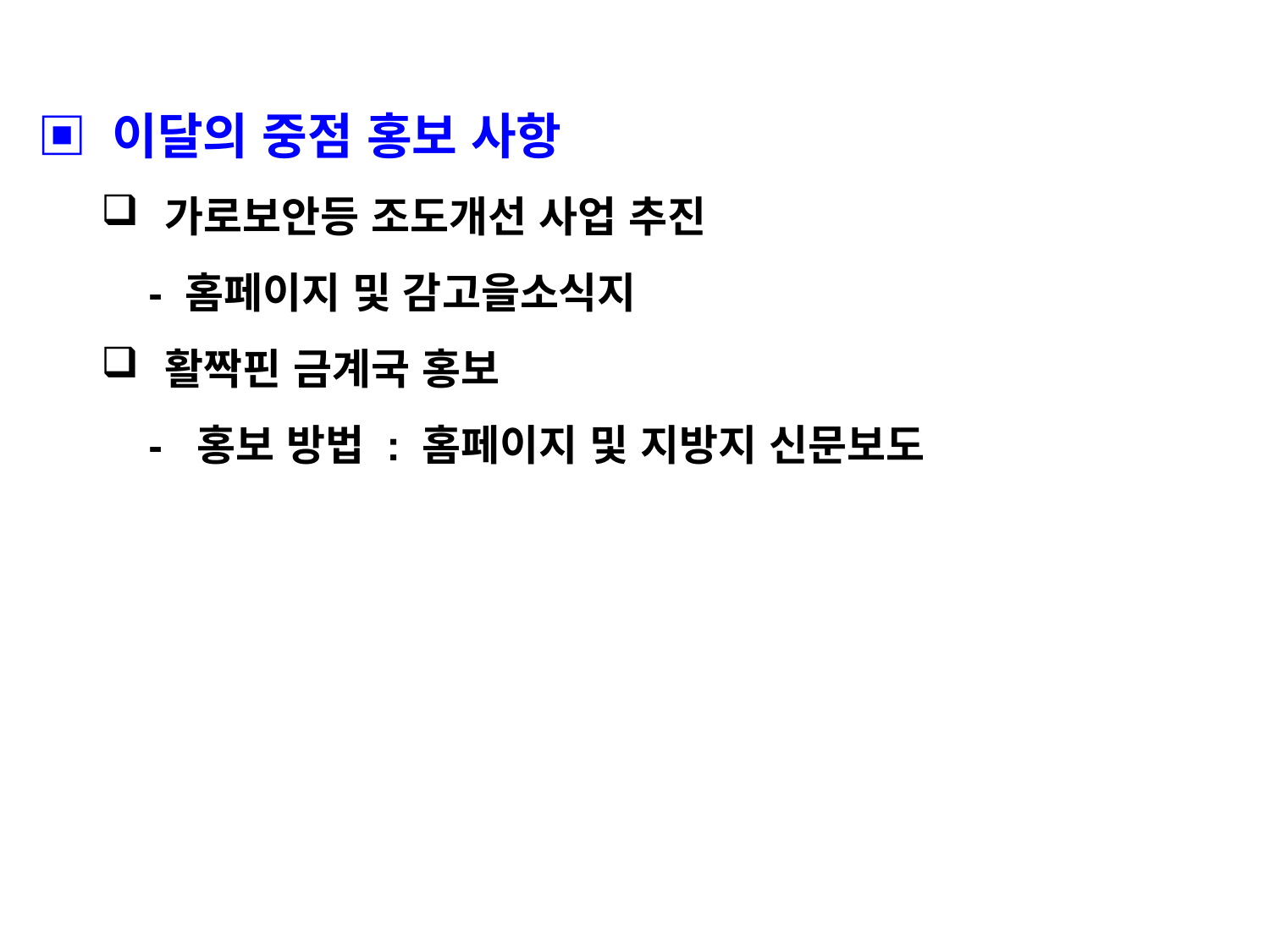

▣ 이달의 중점 홍보 사항
가로보안등 조도개선 사업 추진
    - 홈페이지 및 감고을소식지
활짝핀 금계국 홍보
    -  홍보 방법 : 홈페이지 및 지방지 신문보도